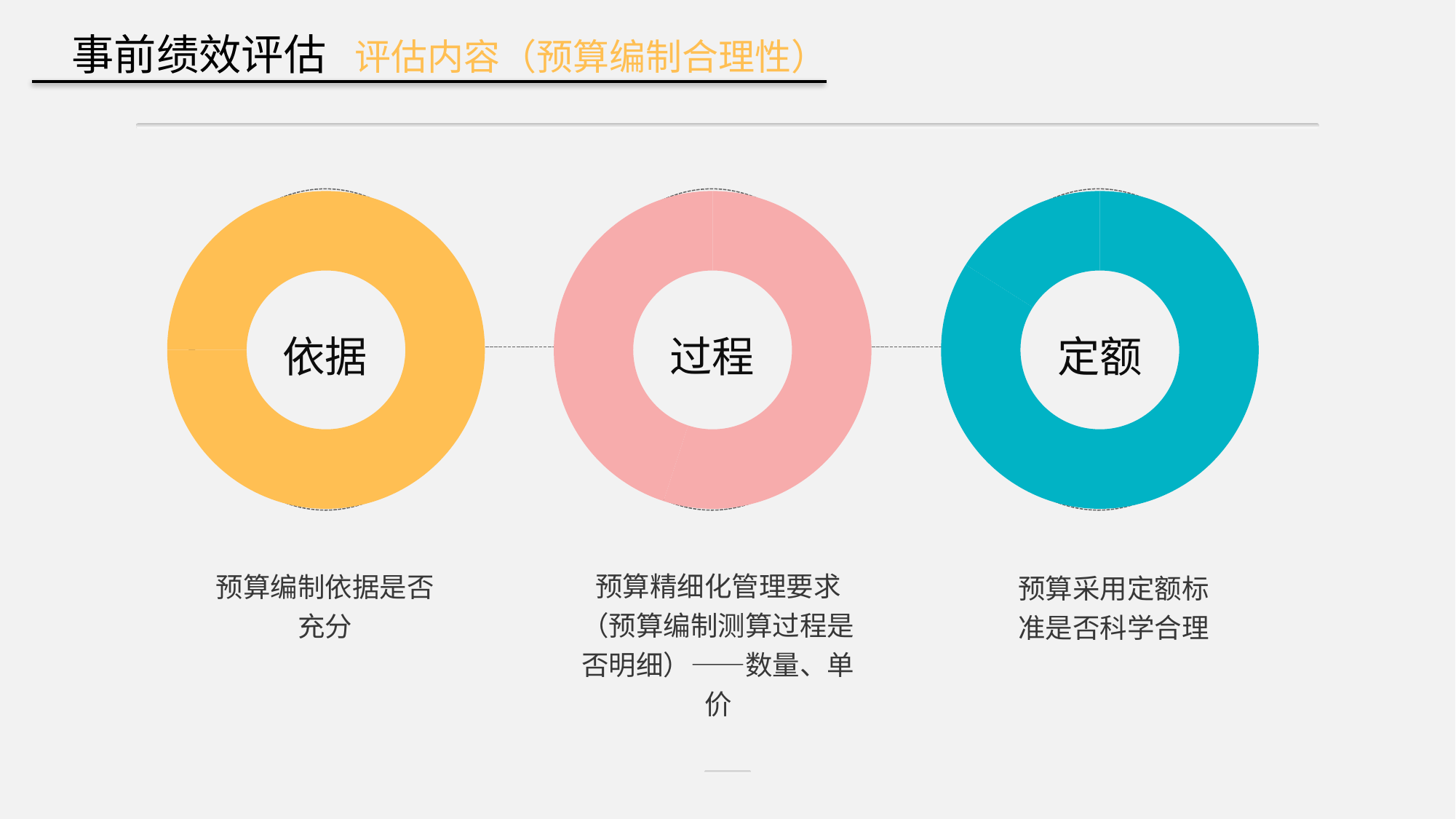

事前绩效评估   评估内容（预算编制合理性）

### Chart

| Category | 销售额 |
|---|---|
| 第一季度 | 0.75 |
| 第二季度 | 0.25 |

### Chart

| Category | 销售额 |
|---|---|
| 第一季度 | 0.55 |
| 第二季度 | 0.45 |

### Chart

| Category | 销售额 |
|---|---|
| 第一季度 | 0.84 |
| 第二季度 | 0.16 |

依据
过程
定额
预算精细化管理要求（预算编制测算过程是否明细）——数量、单价
预算编制依据是否充分
预算采用定额标准是否科学合理